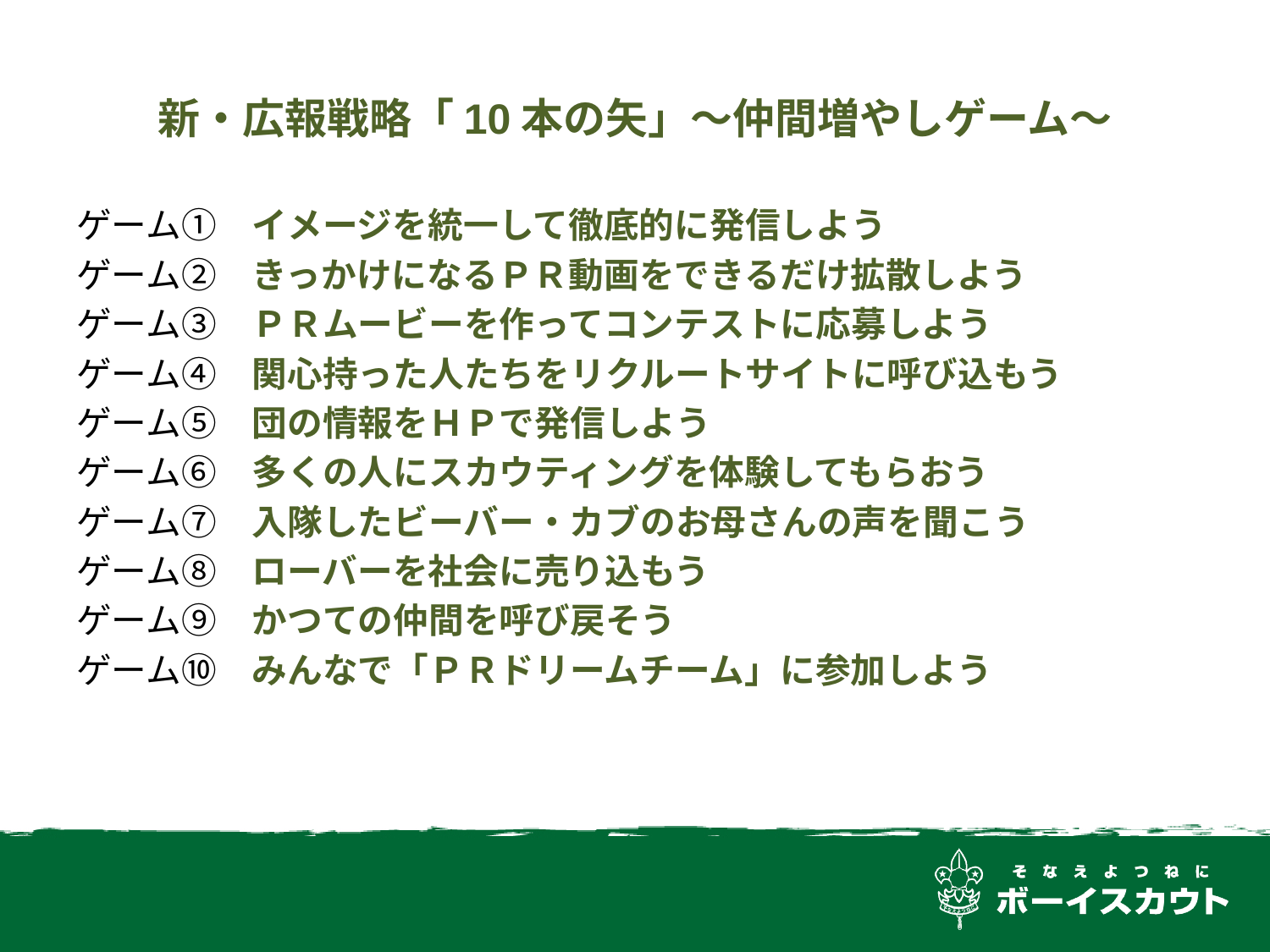

# 新・広報戦略「10本の矢」～仲間増やしゲーム～
ゲーム①　イメージを統一して徹底的に発信しよう
ゲーム②　きっかけになるＰＲ動画をできるだけ拡散しよう
ゲーム③　ＰＲムービーを作ってコンテストに応募しよう
ゲーム④　関心持った人たちをリクルートサイトに呼び込もう
ゲーム⑤　団の情報をＨＰで発信しよう
ゲーム⑥　多くの人にスカウティングを体験してもらおう
ゲーム⑦　入隊したビーバー・カブのお母さんの声を聞こう
ゲーム⑧　ローバーを社会に売り込もう
ゲーム⑨　かつての仲間を呼び戻そう
ゲーム⑩　みんなで「ＰＲドリームチーム」に参加しよう